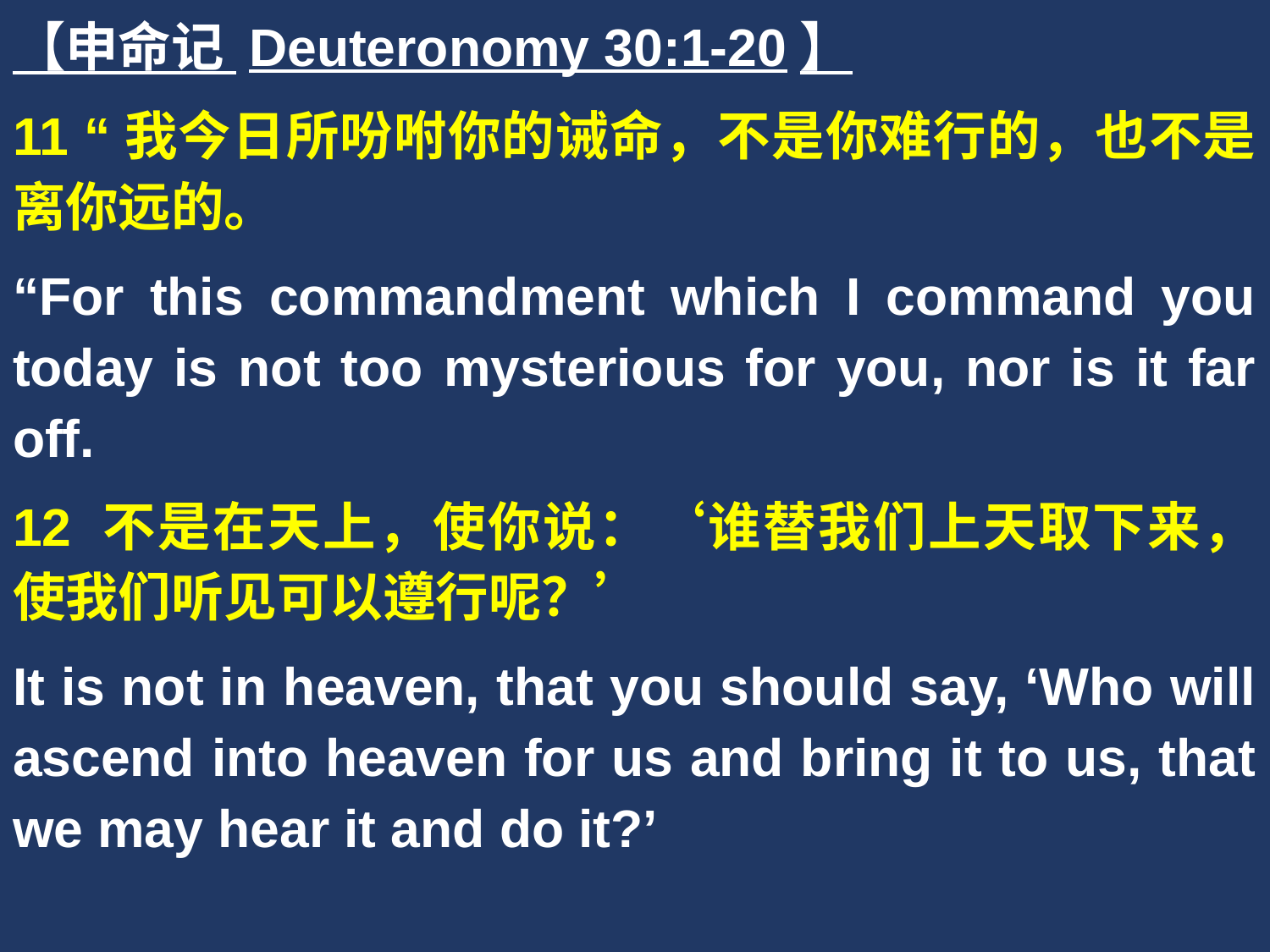

【申命记 Deuteronomy 30:1-20】
11 “我今日所吩咐你的诫命，不是你难行的，也不是离你远的。
“For this commandment which I command you today is not too mysterious for you, nor is it far off.
12 不是在天上，使你说：‘谁替我们上天取下来，使我们听见可以遵行呢？’
It is not in heaven, that you should say, ‘Who will ascend into heaven for us and bring it to us, that we may hear it and do it?’